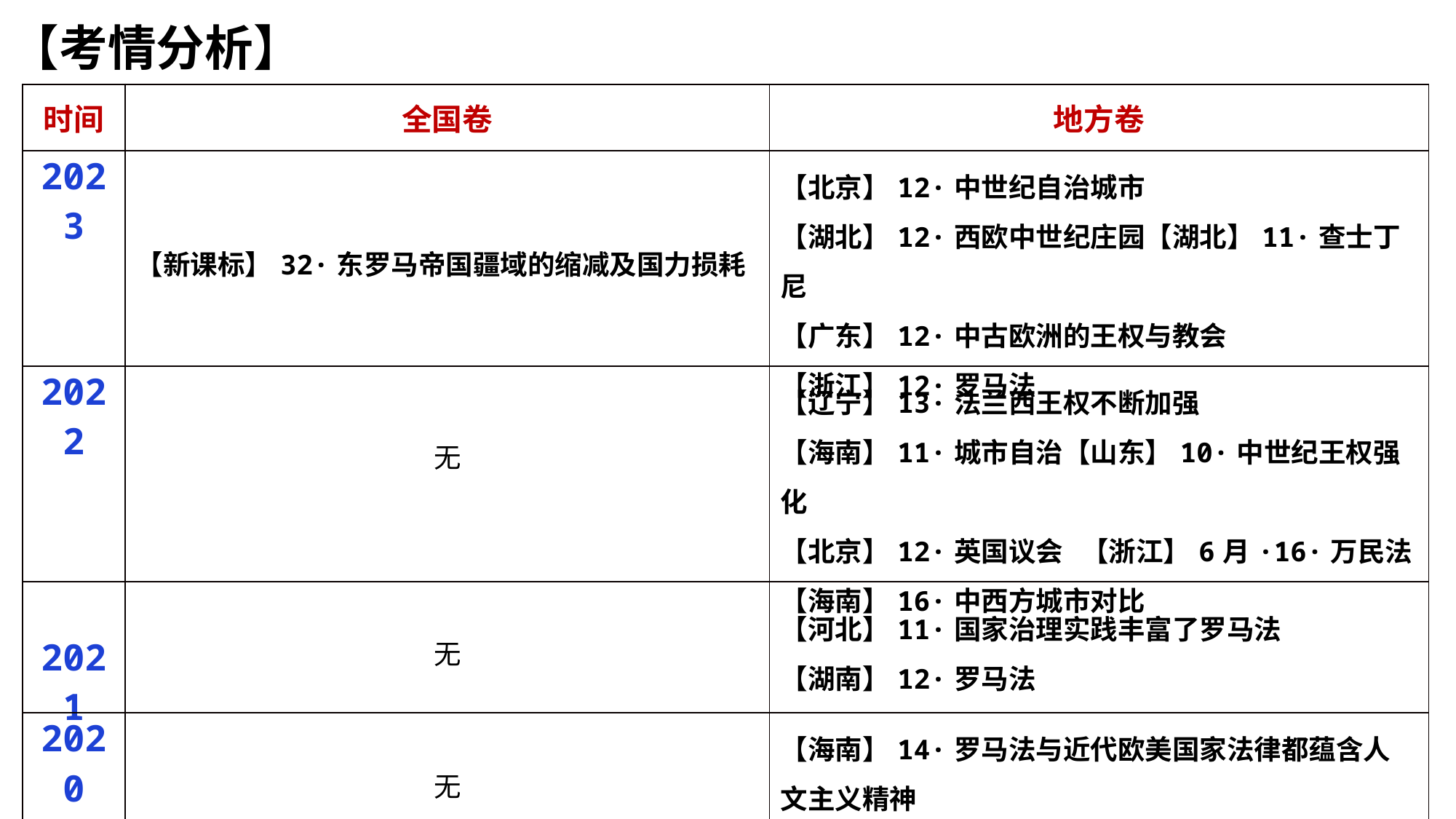

【考情分析】
| 时间 | 全国卷 | 地方卷 |
| --- | --- | --- |
| 2023 | 【新课标】32·东罗马帝国疆域的缩减及国力损耗 | 【北京】12·中世纪自治城市 【湖北】12·西欧中世纪庄园【湖北】11·查士丁尼 【广东】12·中古欧洲的王权与教会 【浙江】12·罗马法 |
| 2022 | 无 | 【辽宁】13·法兰西王权不断加强 【海南】11·城市自治【山东】10·中世纪王权强化 【北京】12·英国议会 【浙江】6月·16·万民法 【海南】16·中西方城市对比 |
| 2021 | 无 | 【河北】11·国家治理实践丰富了罗马法 【湖南】12·罗马法 |
| 2020 | 无 | 【海南】14·罗马法与近代欧美国家法律都蕴含人文主义精神 【浙江】7月·16·罗马法 【浙江】1月·罗马法 |